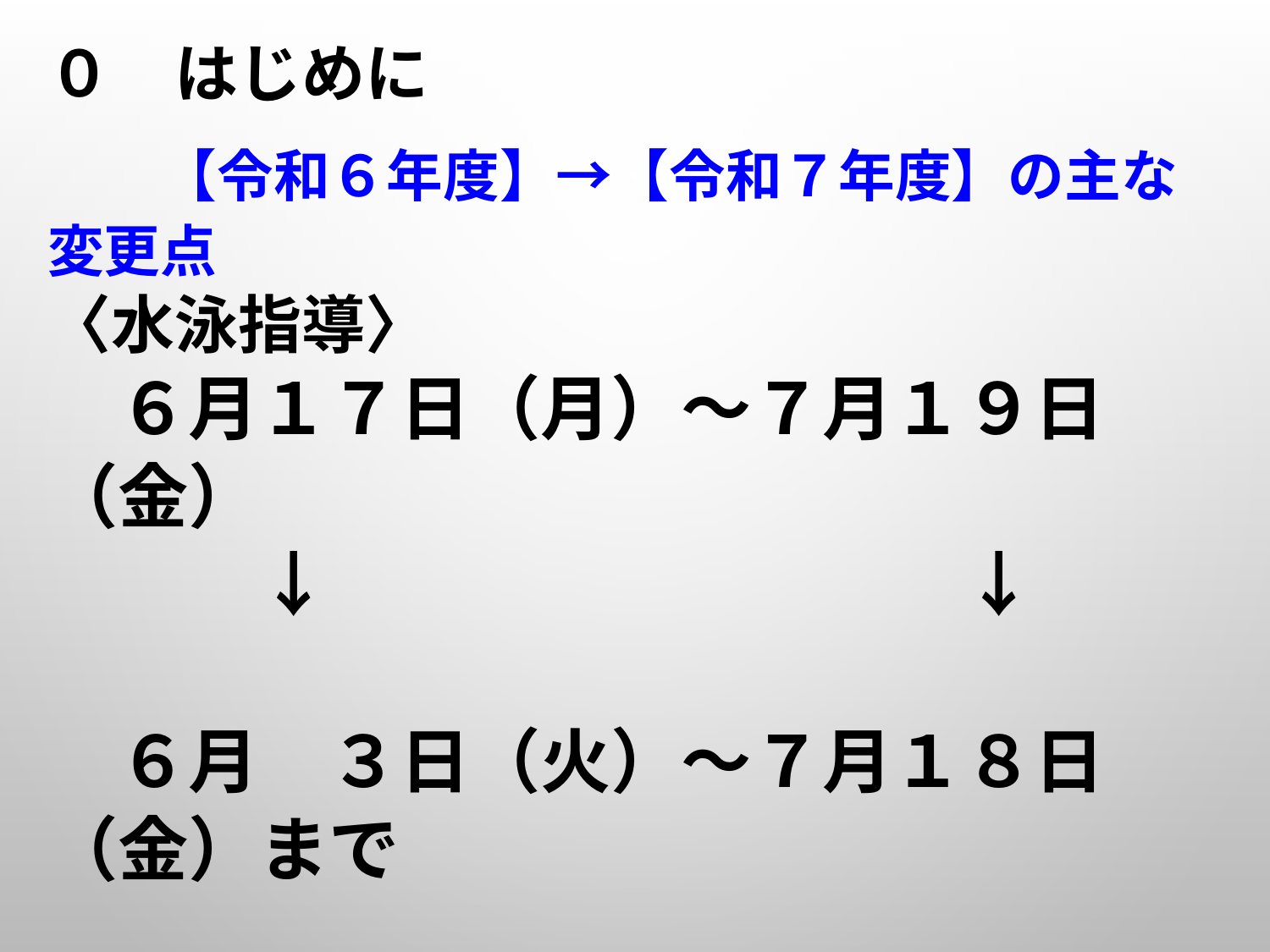

# ０　はじめに
　　【令和６年度】→【令和７年度】の主な変更点

〈水泳指導〉
　６月１７日（月）～７月１９日（金）
　　　↓　　　　　　　　　↓
　６月　３日（火）～７月１８日（金）まで

　　　　開始時期を約２週間　前倒し